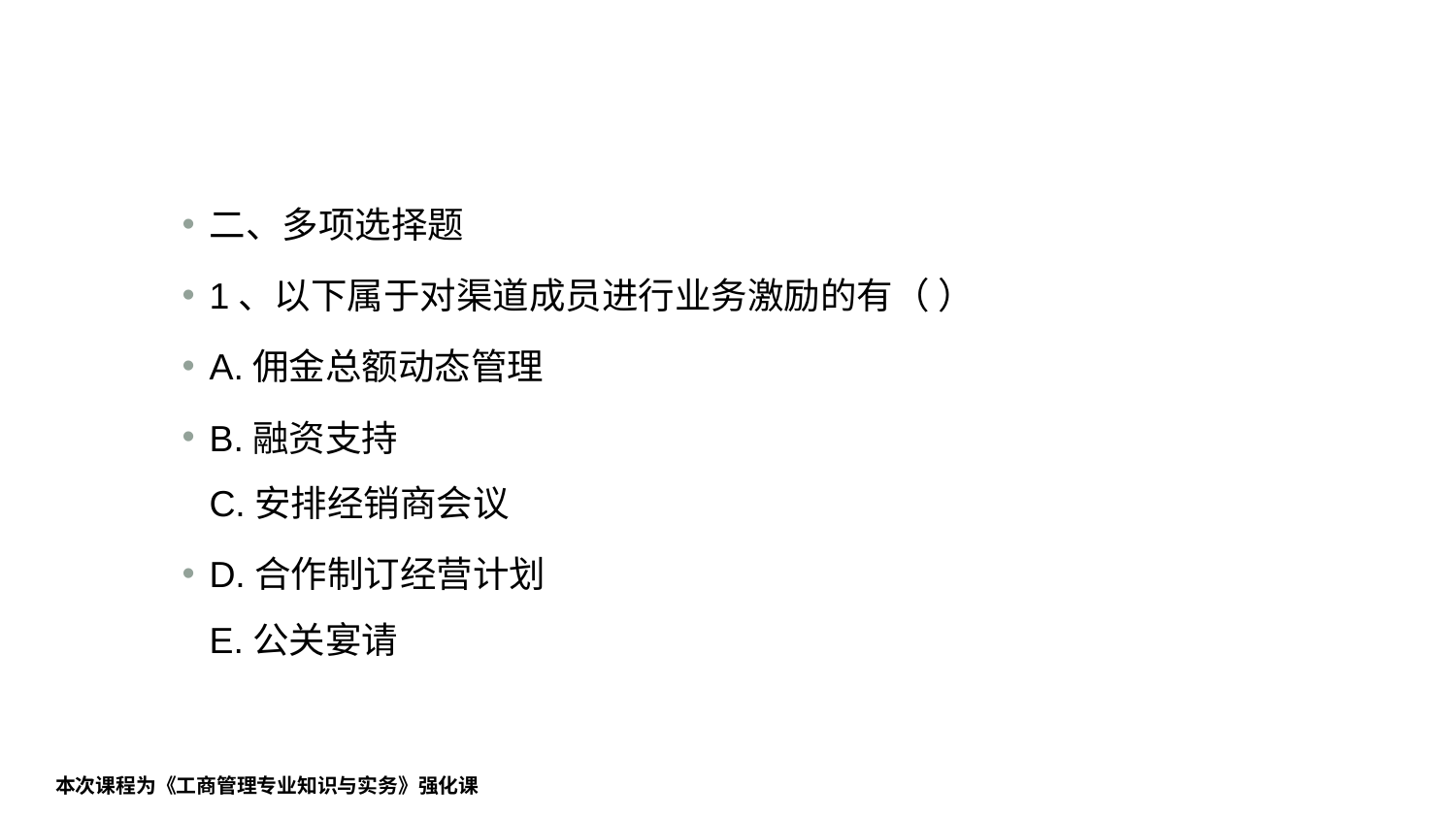

#
二、多项选择题
1、以下属于对渠道成员进行业务激励的有（ ）
A.佣金总额动态管理
B.融资支持
C.安排经销商会议
D.合作制订经营计划
E.公关宴请